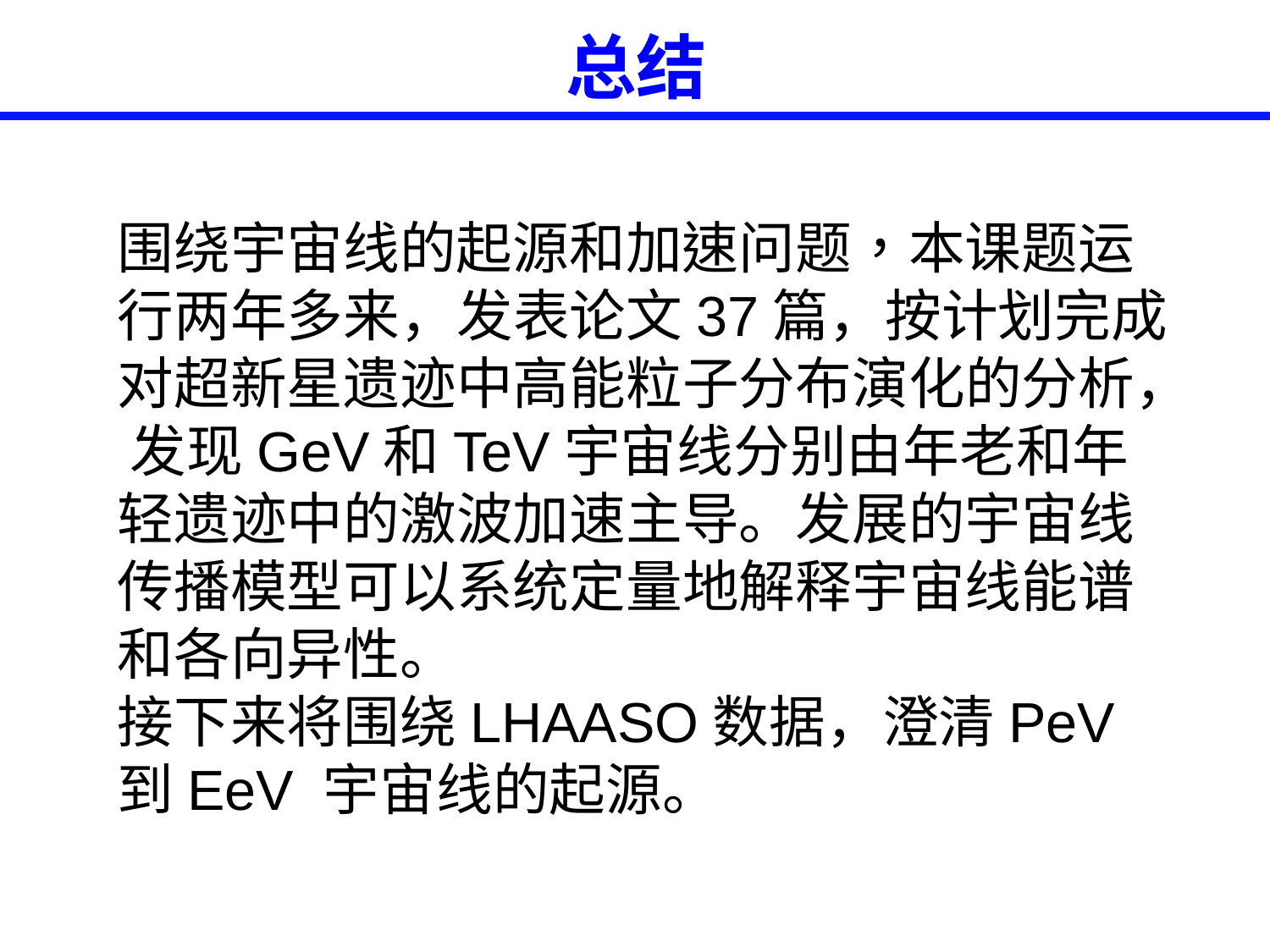

# 总结
围绕宇宙线的起源和加速问题，本课题运行两年多来，发表论文37篇，按计划完成对超新星遗迹中高能粒子分布演化的分析， 发现GeV和TeV宇宙线分别由年老和年轻遗迹中的激波加速主导。发展的宇宙线传播模型可以系统定量地解释宇宙线能谱和各向异性。
接下来将围绕LHAASO数据，澄清PeV到EeV 宇宙线的起源。